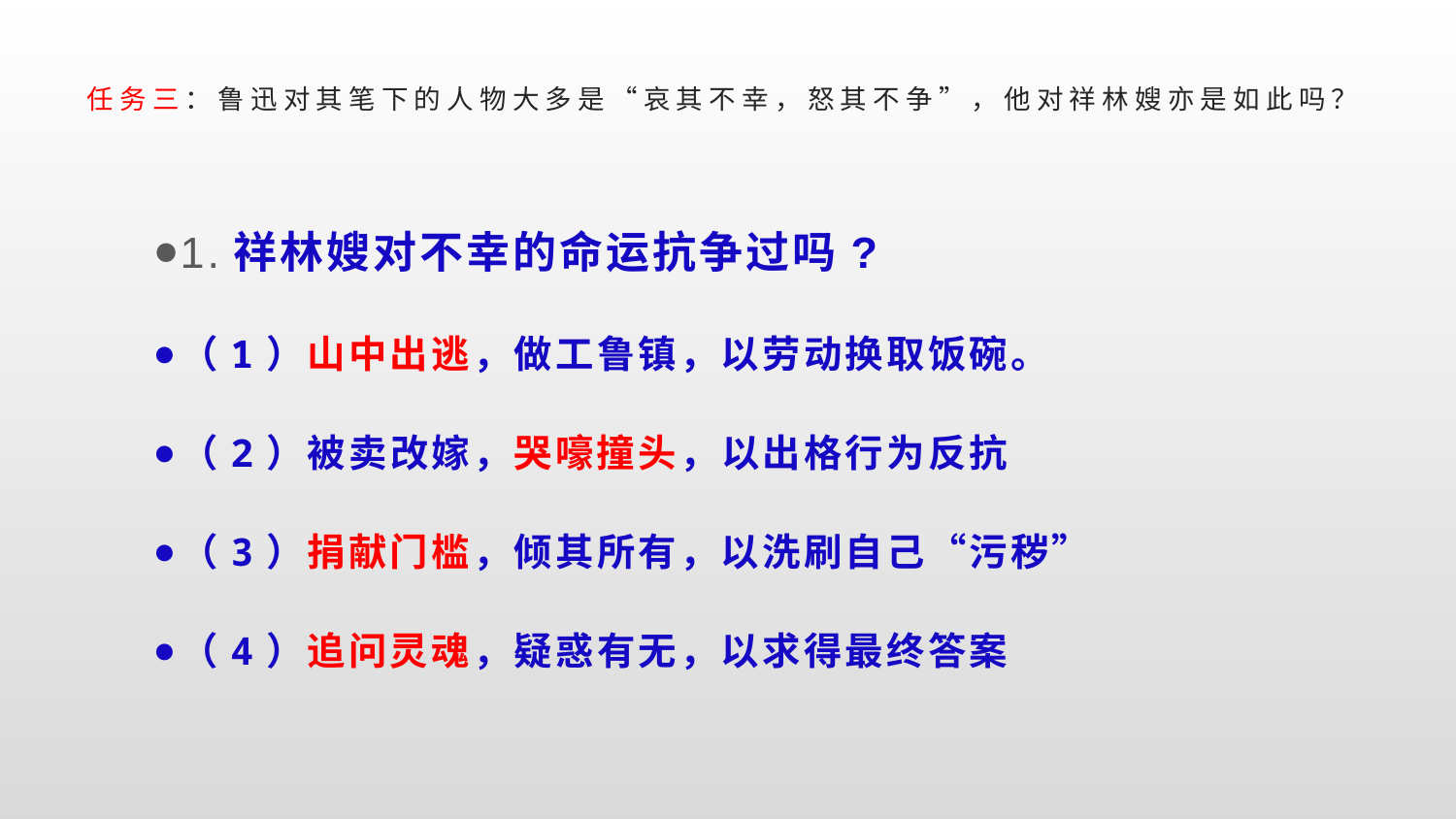

# 任务三：鲁迅对其笔下的人物大多是“哀其不幸，怒其不争”，他对祥林嫂亦是如此吗？
1.祥林嫂对不幸的命运抗争过吗?
（1）山中出逃，做工鲁镇，以劳动换取饭碗。
（2）被卖改嫁，哭嚎撞头，以出格行为反抗
（3）捐献门槛，倾其所有，以洗刷自己“污秽”
（4）追问灵魂，疑惑有无，以求得最终答案